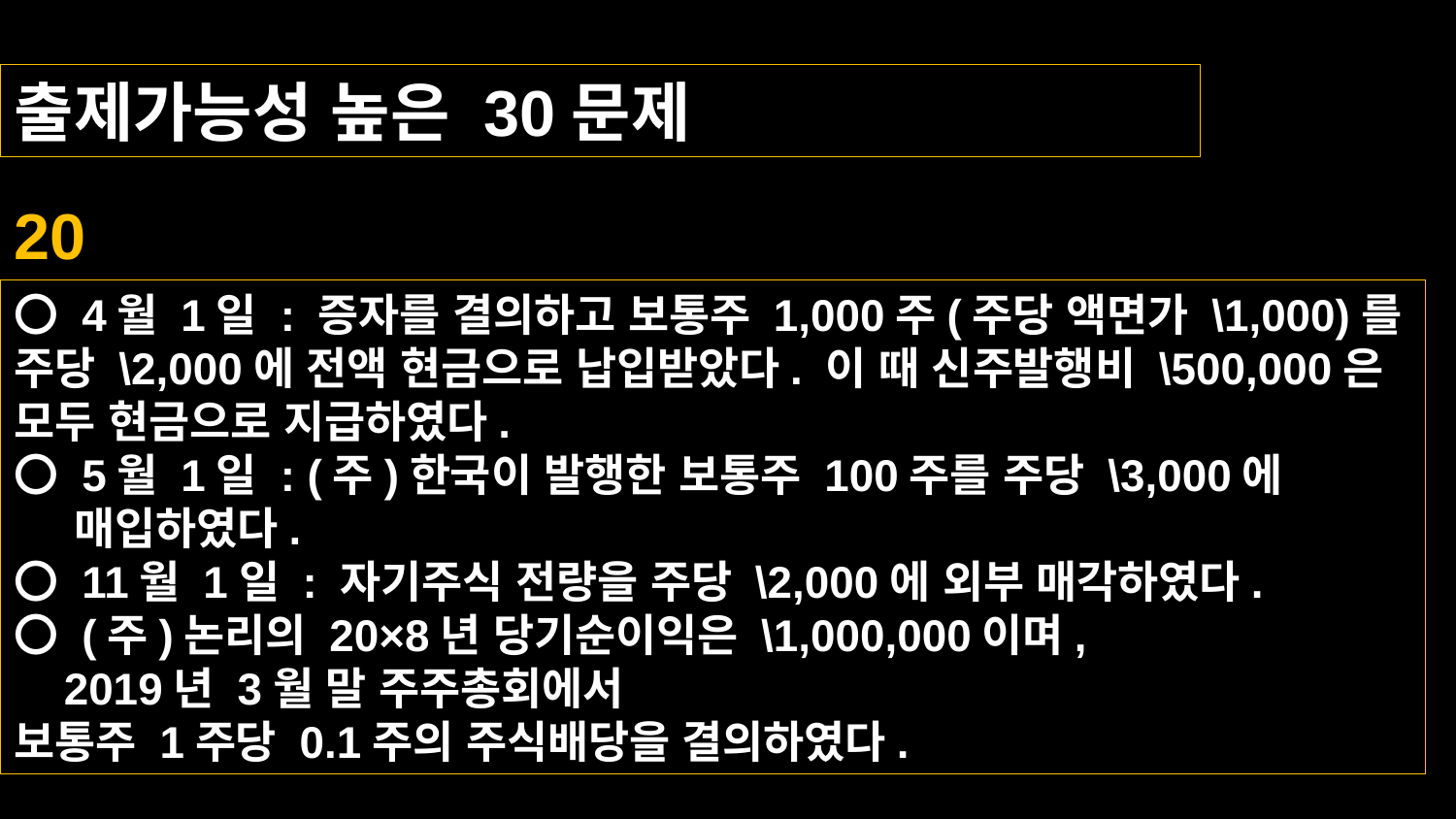

출제가능성 높은 30문제
20
〇 4월 1일 : 증자를 결의하고 보통주 1,000주(주당 액면가 \1,000)를 주당 \2,000에 전액 현금으로 납입받았다. 이 때 신주발행비 \500,000은 모두 현금으로 지급하였다.
〇 5월 1일 : (주)한국이 발행한 보통주 100주를 주당 \3,000에
    매입하였다.
〇 11월 1일 : 자기주식 전량을 주당 \2,000에 외부 매각하였다.
〇 (주)논리의 20×8년 당기순이익은 \1,000,000이며,
    2019년 3월 말 주주총회에서
보통주 1주당 0.1주의 주식배당을 결의하였다.